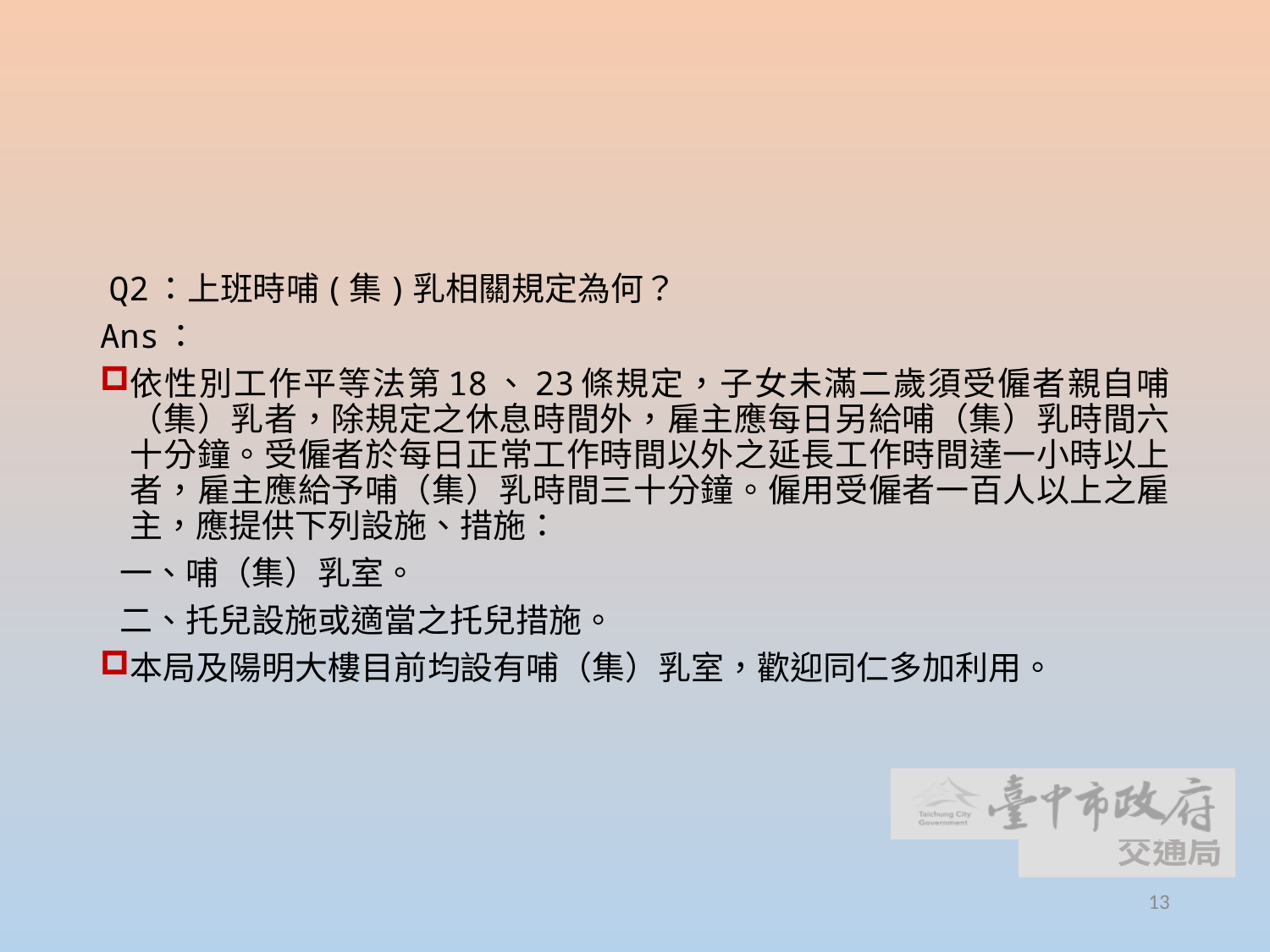

13

 Q2：上班時哺(集)乳相關規定為何？
Ans：
依性別工作平等法第18、23條規定，子女未滿二歲須受僱者親自哺（集）乳者，除規定之休息時間外，雇主應每日另給哺（集）乳時間六十分鐘。受僱者於每日正常工作時間以外之延長工作時間達一小時以上者，雇主應給予哺（集）乳時間三十分鐘。僱用受僱者一百人以上之雇主，應提供下列設施、措施：
  一、哺（集）乳室。
  二、托兒設施或適當之托兒措施。
本局及陽明大樓目前均設有哺（集）乳室，歡迎同仁多加利用。